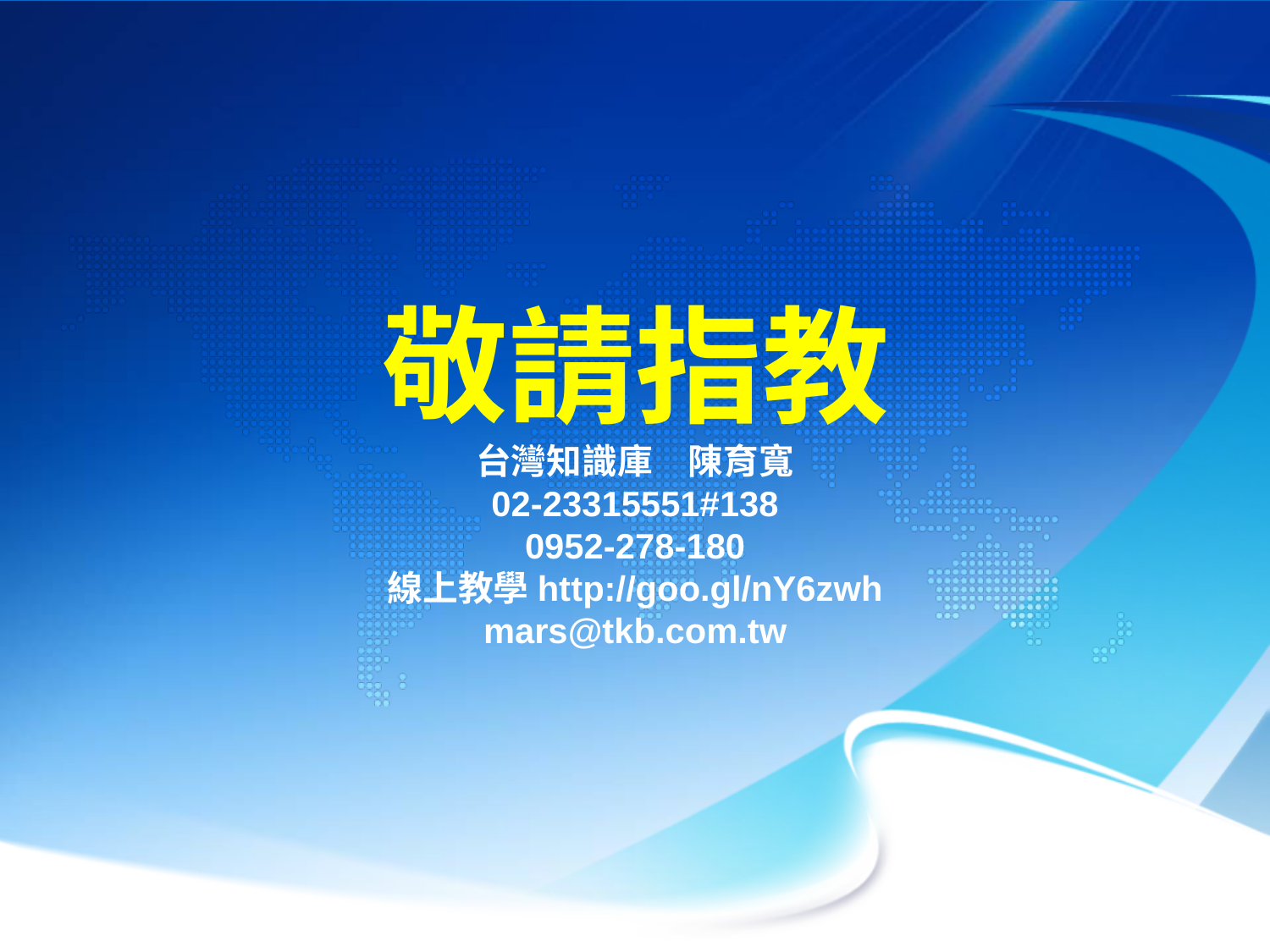

# 敬請指教 台灣知識庫　陳育寬 02-23315551#138 0952-278-180 線上教學http://goo.gl/nY6zwh mars@tkb.com.tw